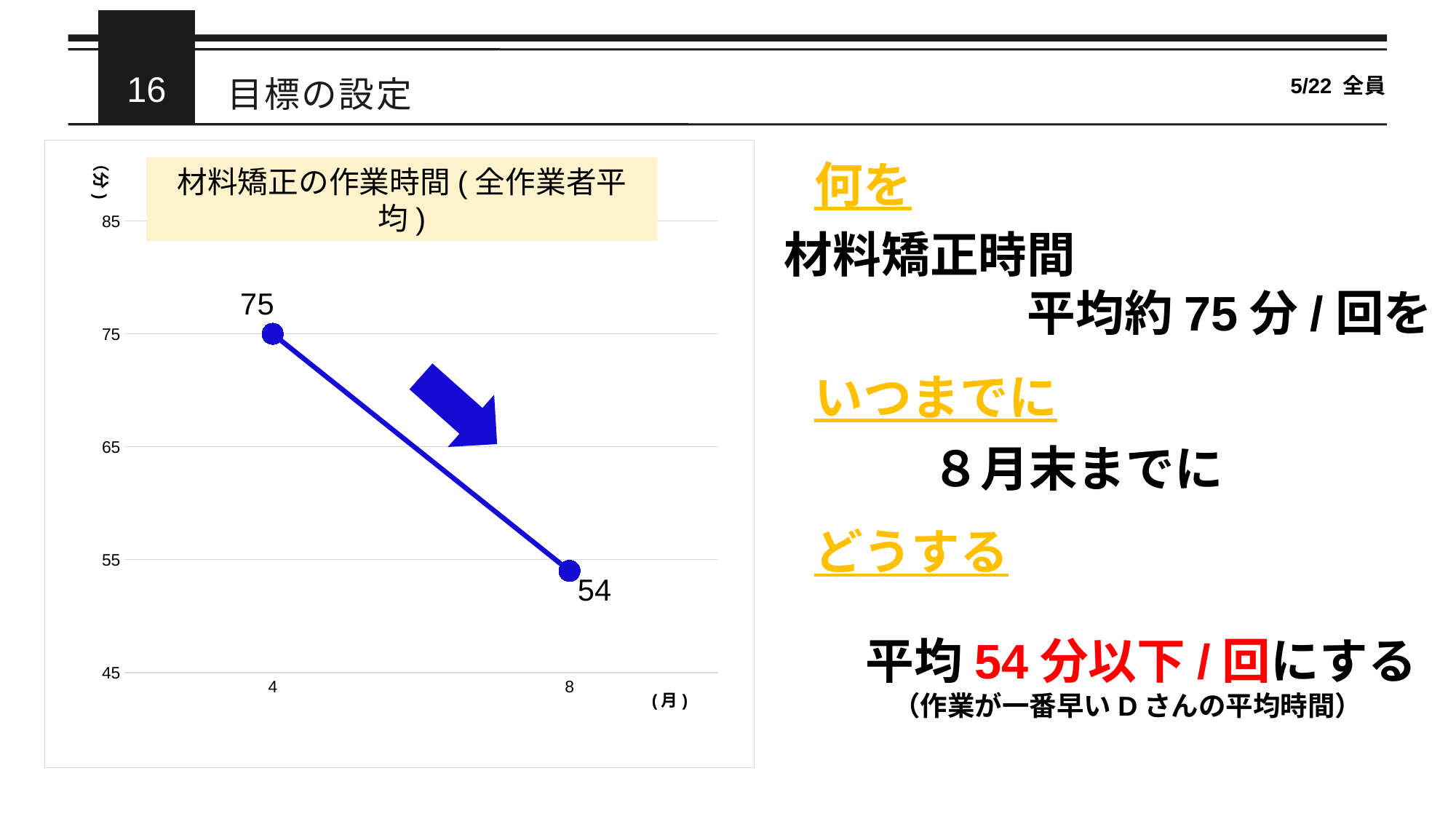

16

目標の設定

5/22 全員

### Chart

| Category |  |
|---|---|
| 4 | 75.0 |
| 8 | 54.0 |
何を
材料矯正の作業時間(全作業者平均)
材料矯正時間
　　　　　平均約75分/回を
いつまでに
８月末までに
どうする
平均54分以下/回にする
　（作業が一番早いDさんの平均時間）